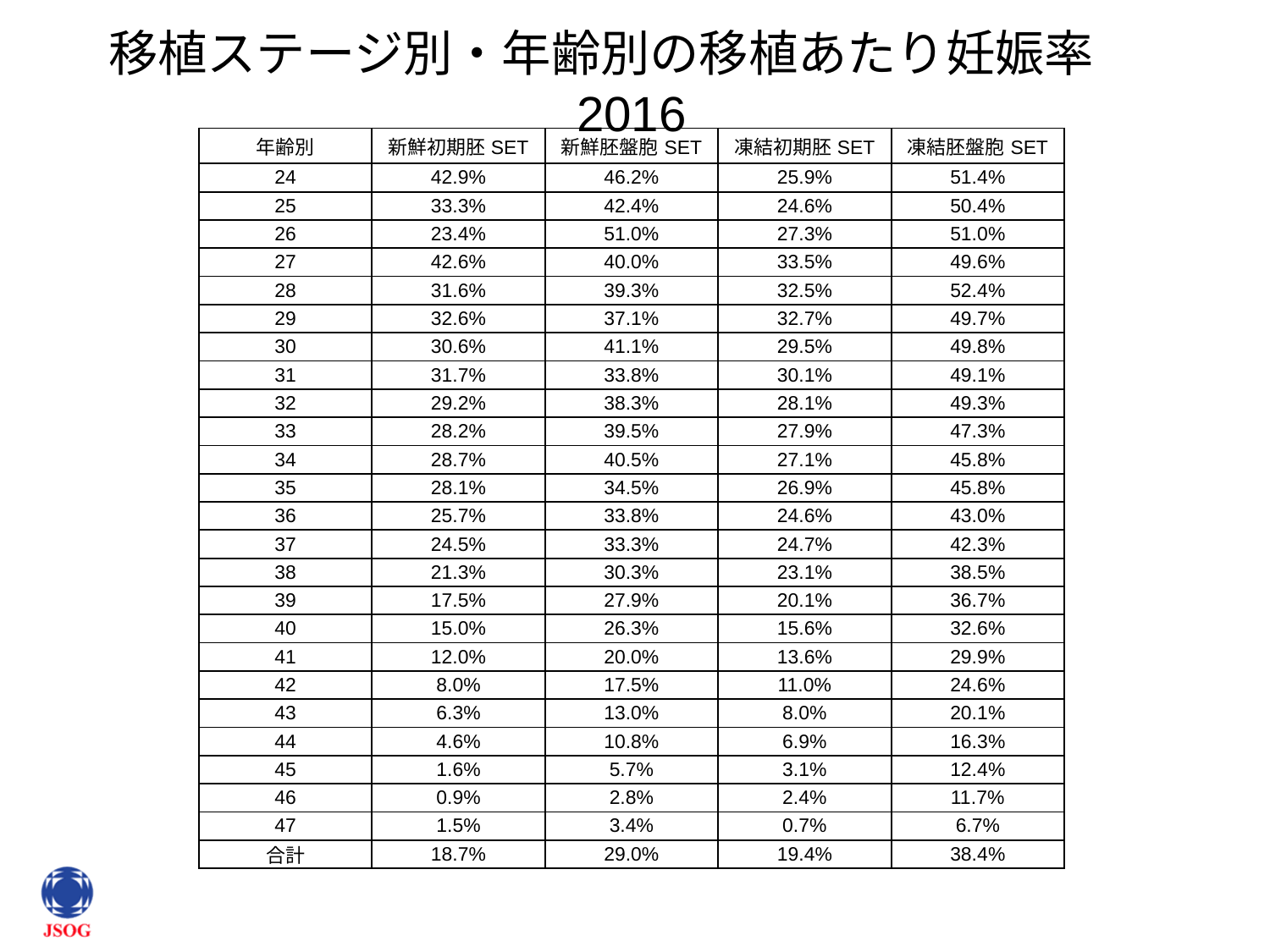

# 移植ステージ別・年齢別の移植あたり妊娠率　2016
| 年齢別 | 新鮮初期胚SET | 新鮮胚盤胞SET | 凍結初期胚SET | 凍結胚盤胞SET |
| --- | --- | --- | --- | --- |
| 24 | 42.9% | 46.2% | 25.9% | 51.4% |
| 25 | 33.3% | 42.4% | 24.6% | 50.4% |
| 26 | 23.4% | 51.0% | 27.3% | 51.0% |
| 27 | 42.6% | 40.0% | 33.5% | 49.6% |
| 28 | 31.6% | 39.3% | 32.5% | 52.4% |
| 29 | 32.6% | 37.1% | 32.7% | 49.7% |
| 30 | 30.6% | 41.1% | 29.5% | 49.8% |
| 31 | 31.7% | 33.8% | 30.1% | 49.1% |
| 32 | 29.2% | 38.3% | 28.1% | 49.3% |
| 33 | 28.2% | 39.5% | 27.9% | 47.3% |
| 34 | 28.7% | 40.5% | 27.1% | 45.8% |
| 35 | 28.1% | 34.5% | 26.9% | 45.8% |
| 36 | 25.7% | 33.8% | 24.6% | 43.0% |
| 37 | 24.5% | 33.3% | 24.7% | 42.3% |
| 38 | 21.3% | 30.3% | 23.1% | 38.5% |
| 39 | 17.5% | 27.9% | 20.1% | 36.7% |
| 40 | 15.0% | 26.3% | 15.6% | 32.6% |
| 41 | 12.0% | 20.0% | 13.6% | 29.9% |
| 42 | 8.0% | 17.5% | 11.0% | 24.6% |
| 43 | 6.3% | 13.0% | 8.0% | 20.1% |
| 44 | 4.6% | 10.8% | 6.9% | 16.3% |
| 45 | 1.6% | 5.7% | 3.1% | 12.4% |
| 46 | 0.9% | 2.8% | 2.4% | 11.7% |
| 47 | 1.5% | 3.4% | 0.7% | 6.7% |
| 合計 | 18.7% | 29.0% | 19.4% | 38.4% |